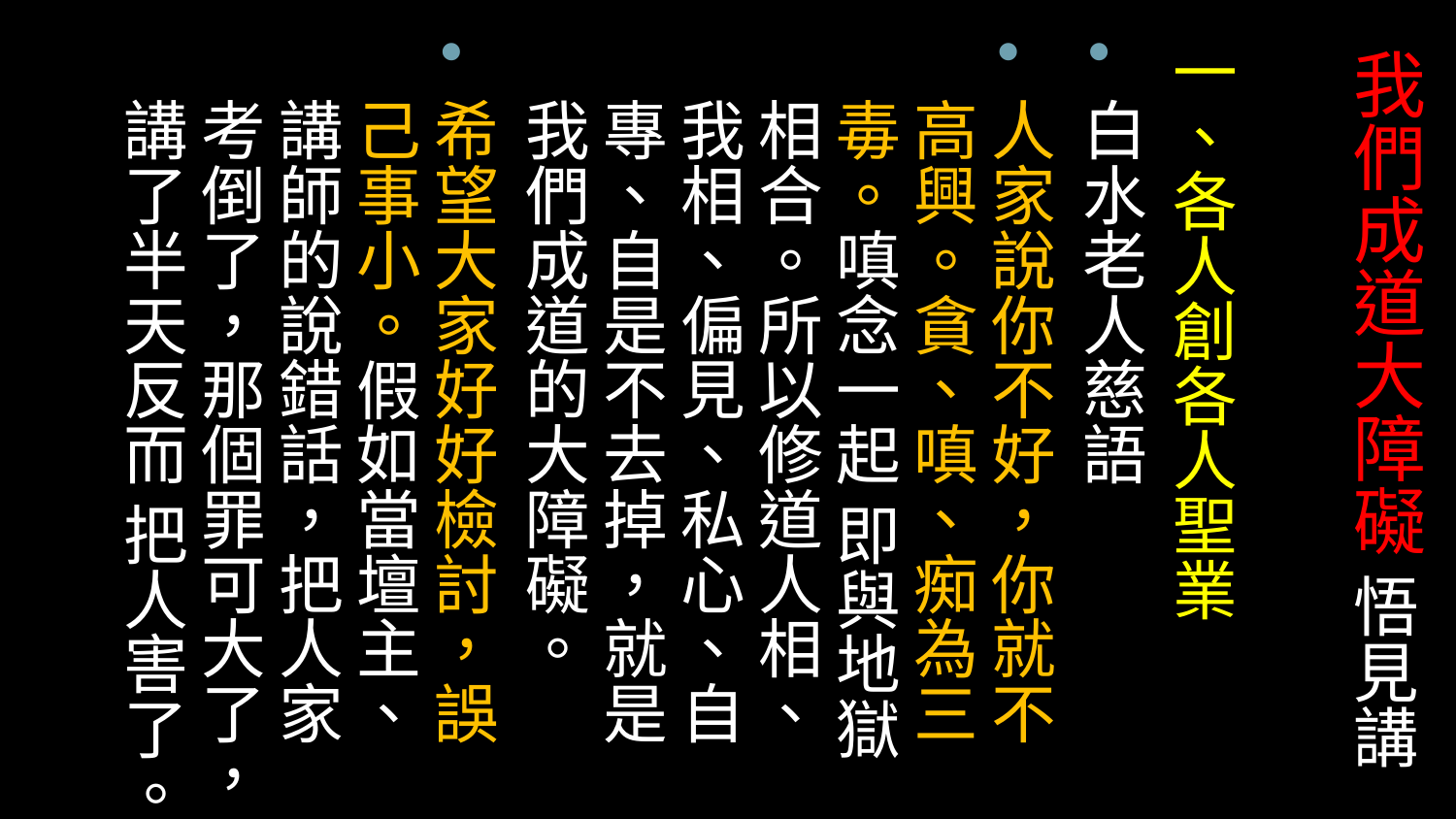

一、各人創各人聖業
白水老人慈語
人家說你不好，你就不高興。貪、嗔、痴為三毒。嗔念一起 即與地獄相合。所以修道人相、我相、偏見、私心、自專、自是不去掉，就是我們成道的大障礙。
希望大家好好檢討，誤己事小。假如當壇主、講師的說錯話，把人家考倒了，那個罪可大了，講了半天反而 把人害了。

# 我們成道大障礙 悟見講